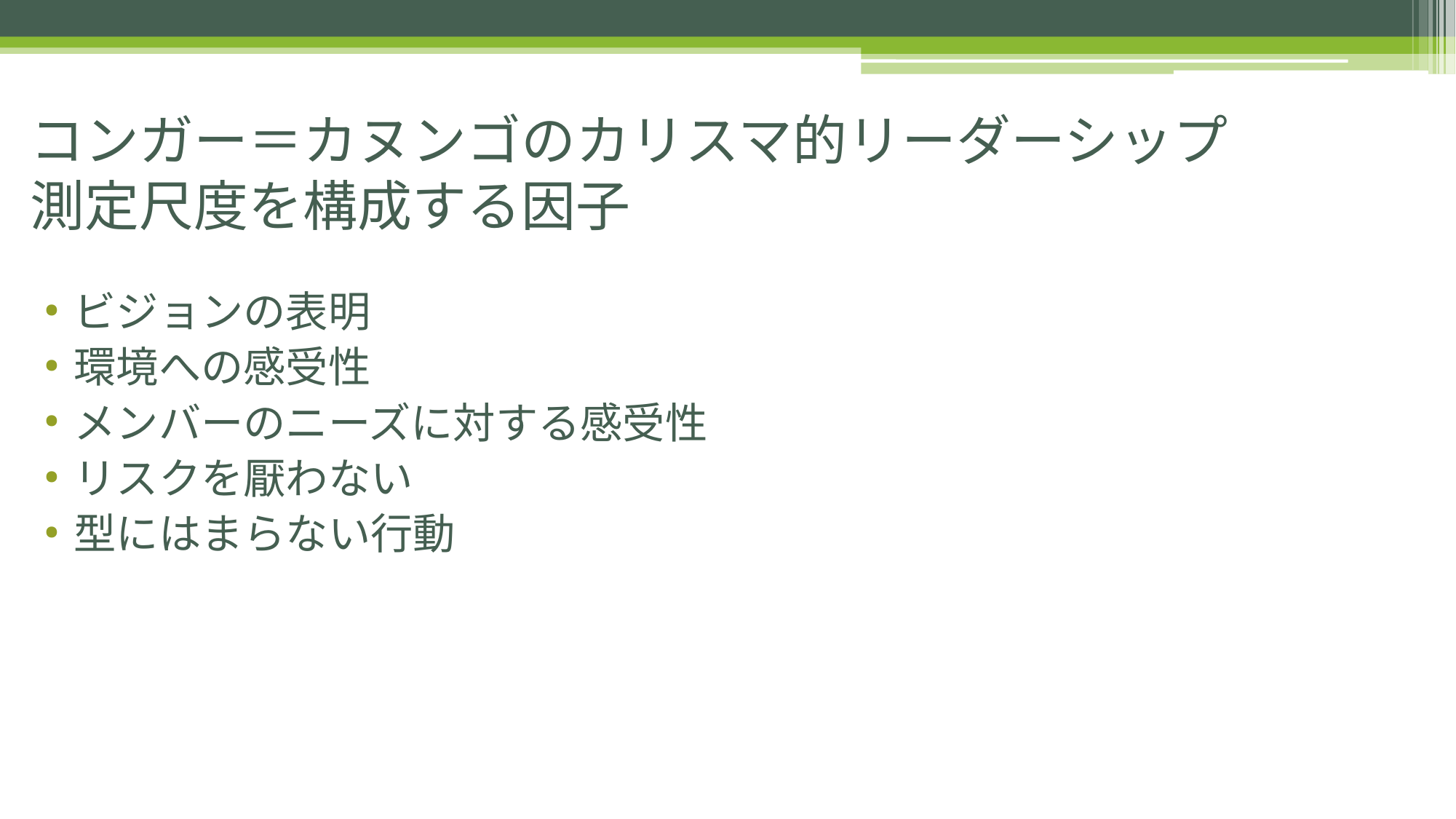

# コンガー＝カヌンゴのカリスマ的リーダーシップ 測定尺度を構成する因子
ビジョンの表明
環境への感受性
メンバーのニーズに対する感受性
リスクを厭わない
型にはまらない行動